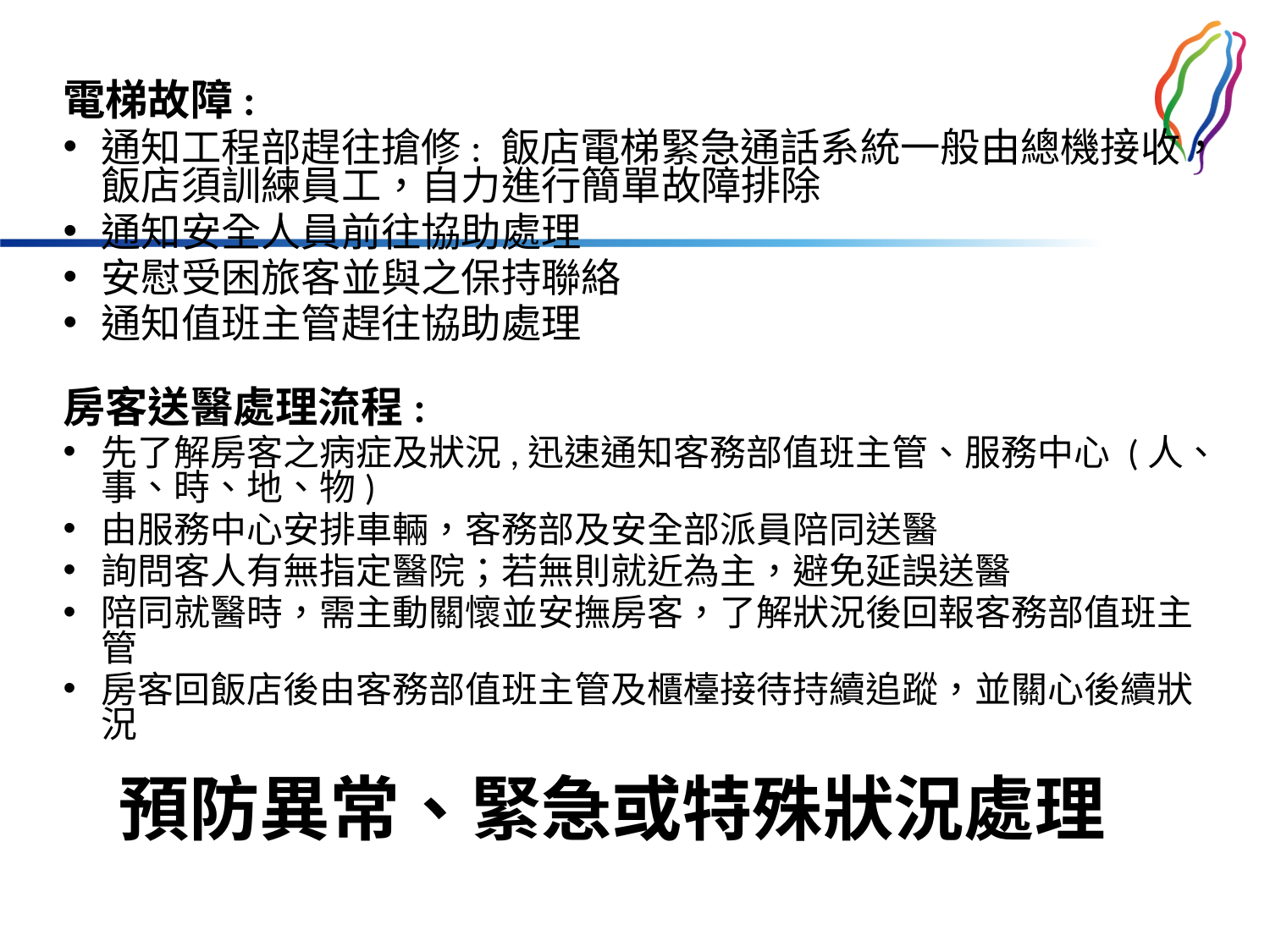

電梯故障:
通知工程部趕往搶修: 飯店電梯緊急通話系統一般由總機接收，飯店須訓練員工，自力進行簡單故障排除
通知安全人員前往協助處理
安慰受困旅客並與之保持聯絡
通知值班主管趕往協助處理

房客送醫處理流程:
先了解房客之病症及狀況,迅速通知客務部值班主管、服務中心 (人、事、時、地、物)
由服務中心安排車輛，客務部及安全部派員陪同送醫
詢問客人有無指定醫院；若無則就近為主，避免延誤送醫
陪同就醫時，需主動關懷並安撫房客，了解狀況後回報客務部值班主管
房客回飯店後由客務部值班主管及櫃檯接待持續追蹤，並關心後續狀況

# 預防異常、緊急或特殊狀況處理